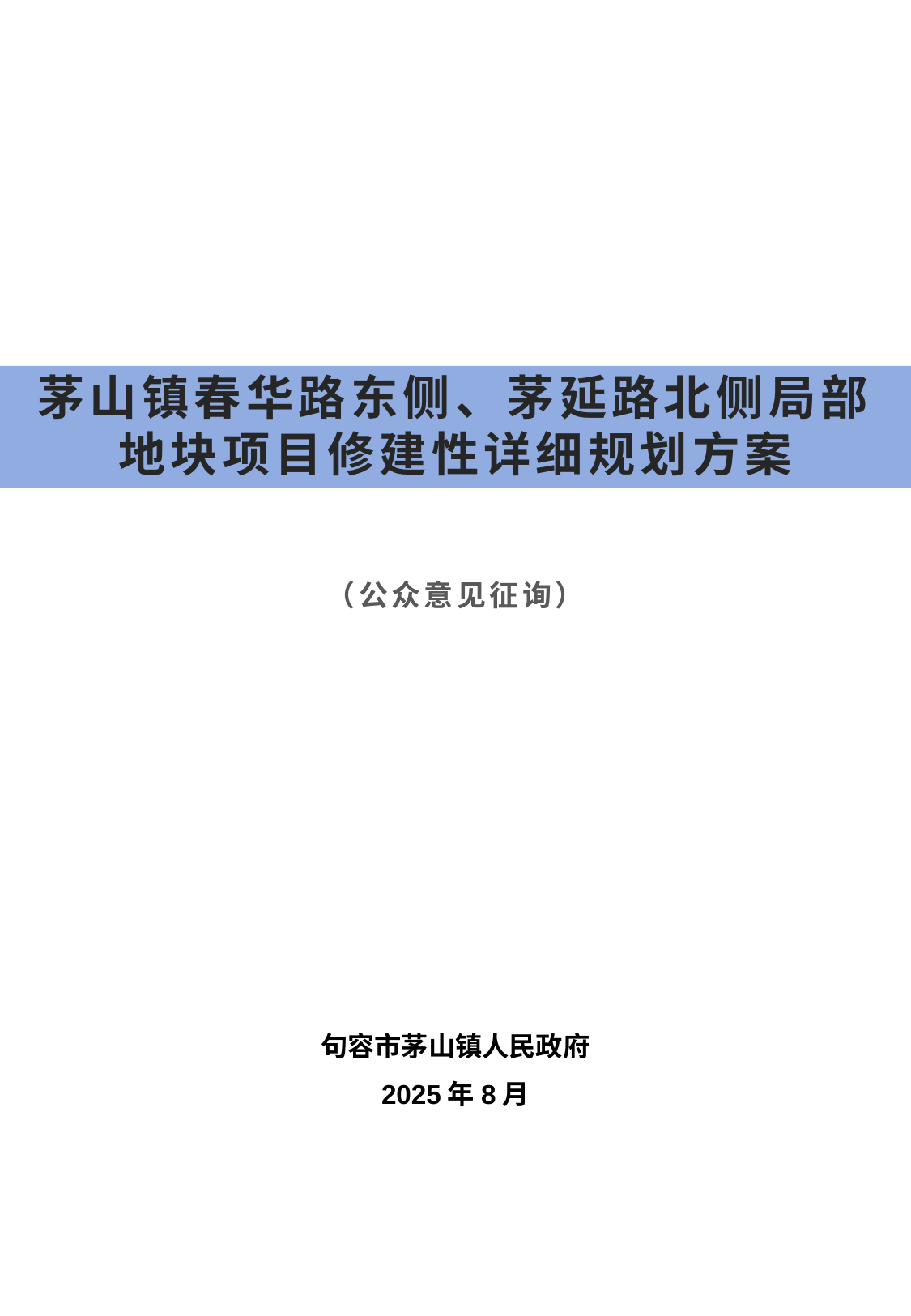

# 茅山镇春华路东侧、茅延路北侧局部地块项目修建性详细规划方案
（公众意见征询）

句容市茅山镇人民政府
2025年8月